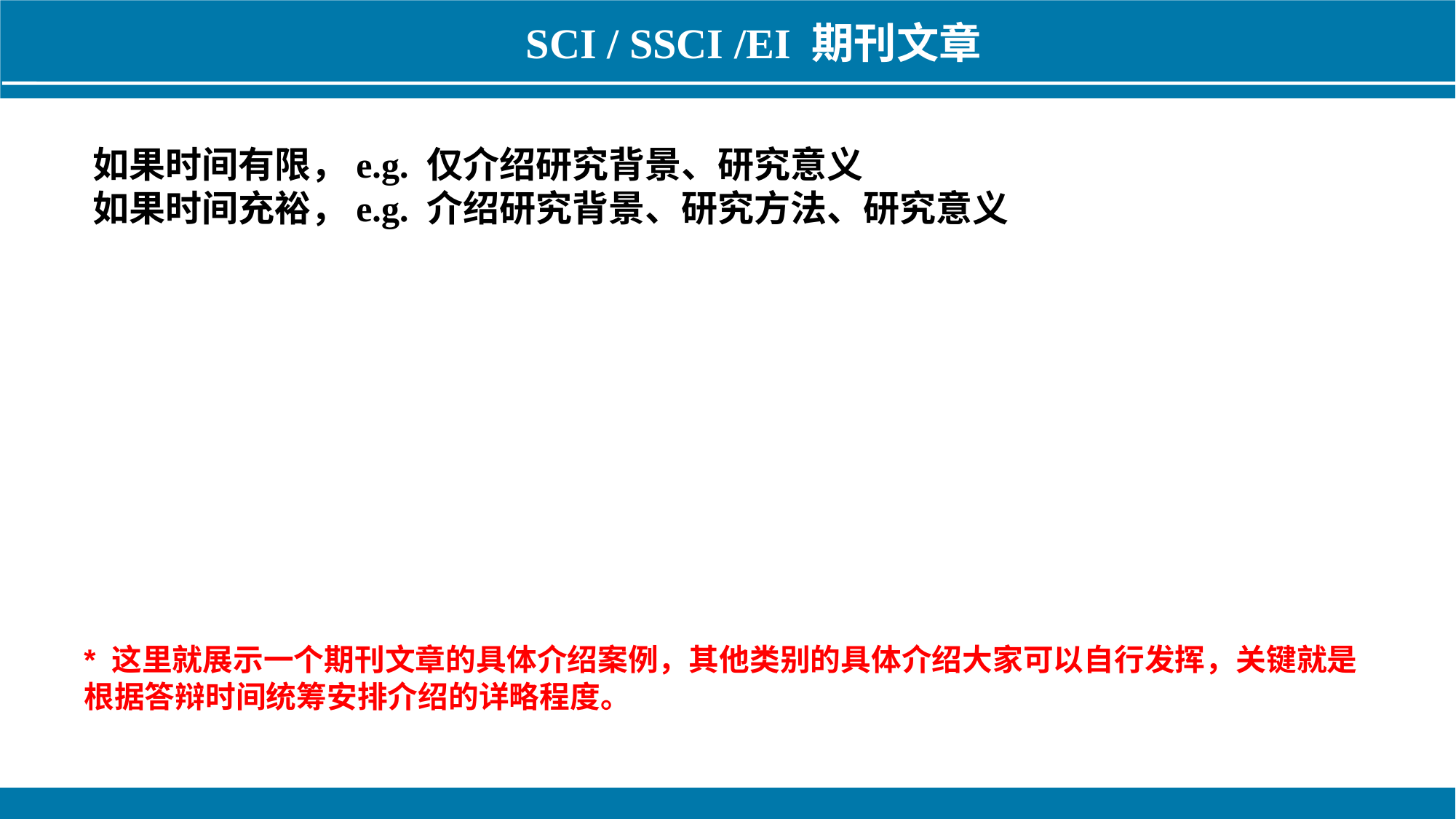

SCI / SSCI /EI 期刊文章

如果时间有限，e.g. 仅介绍研究背景、研究意义
如果时间充裕，e.g. 介绍研究背景、研究方法、研究意义

* 这里就展示一个期刊文章的具体介绍案例，其他类别的具体介绍大家可以自行发挥，关键就是根据答辩时间统筹安排介绍的详略程度。